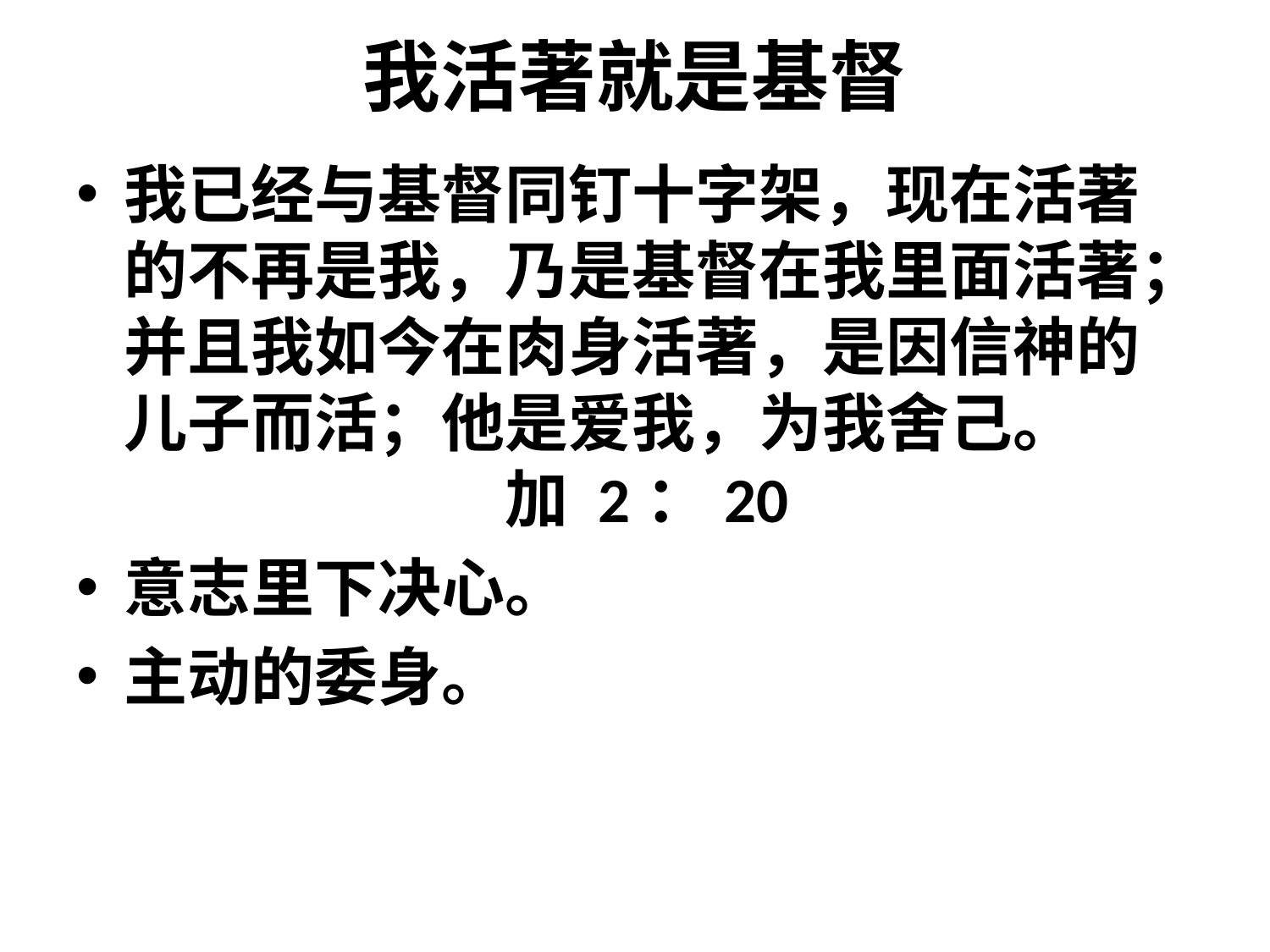

# 我活著就是基督
我已经与基督同钉十字架，现在活著的不再是我，乃是基督在我里面活著；并且我如今在肉身活著，是因信神的儿子而活；他是爱我，为我舍己。 				加 2：20
意志里下决心。
主动的委身。